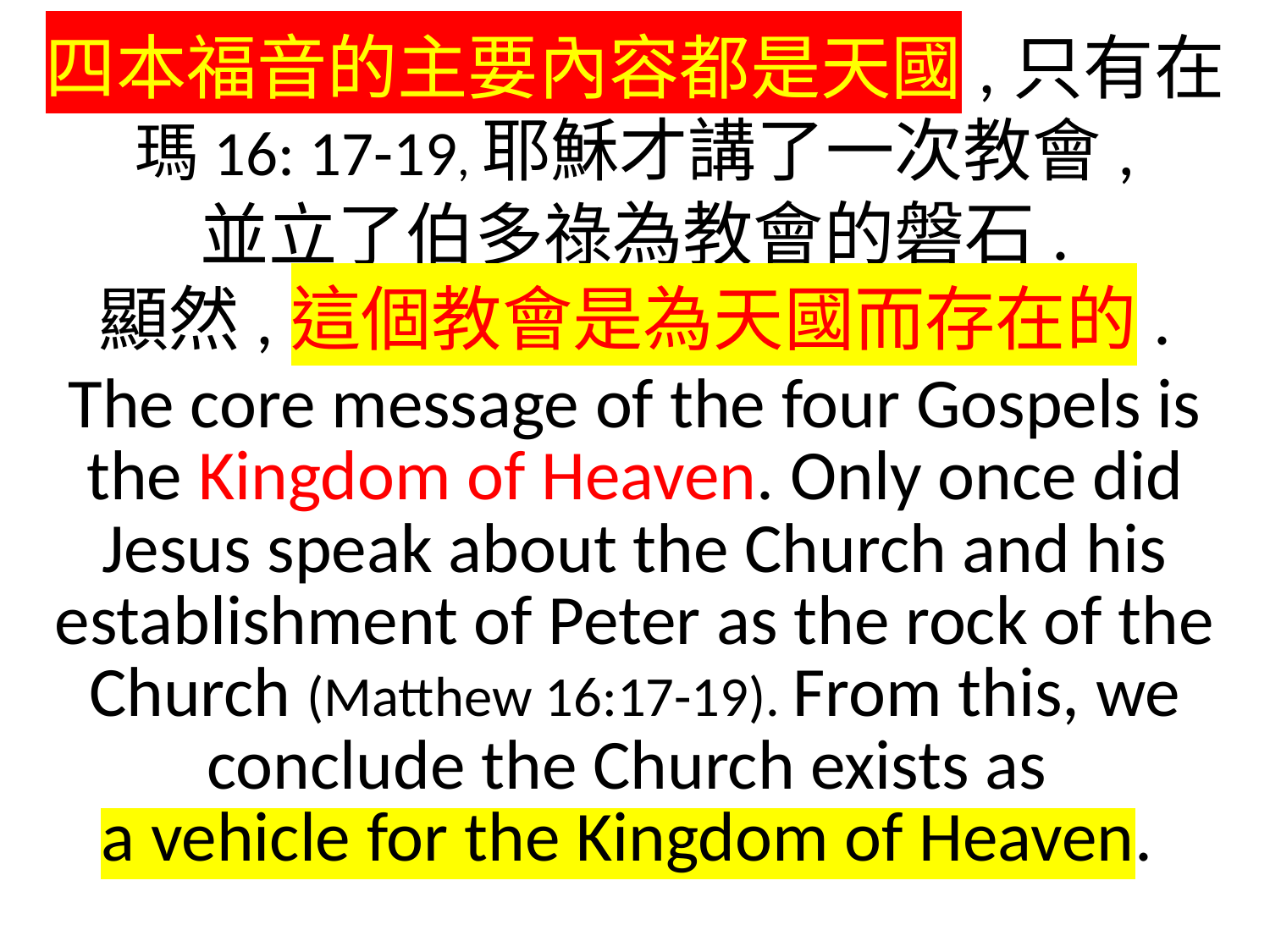

四本福音的主要內容都是天國,只有在
瑪16: 17-19,耶穌才講了一次教會,
並立了伯多祿為教會的磐石.
顯然,這個教會是為天國而存在的.
The core message of the four Gospels is the Kingdom of Heaven. Only once did Jesus speak about the Church and his establishment of Peter as the rock of the Church (Matthew 16:17-19). From this, we conclude the Church exists as
a vehicle for the Kingdom of Heaven.